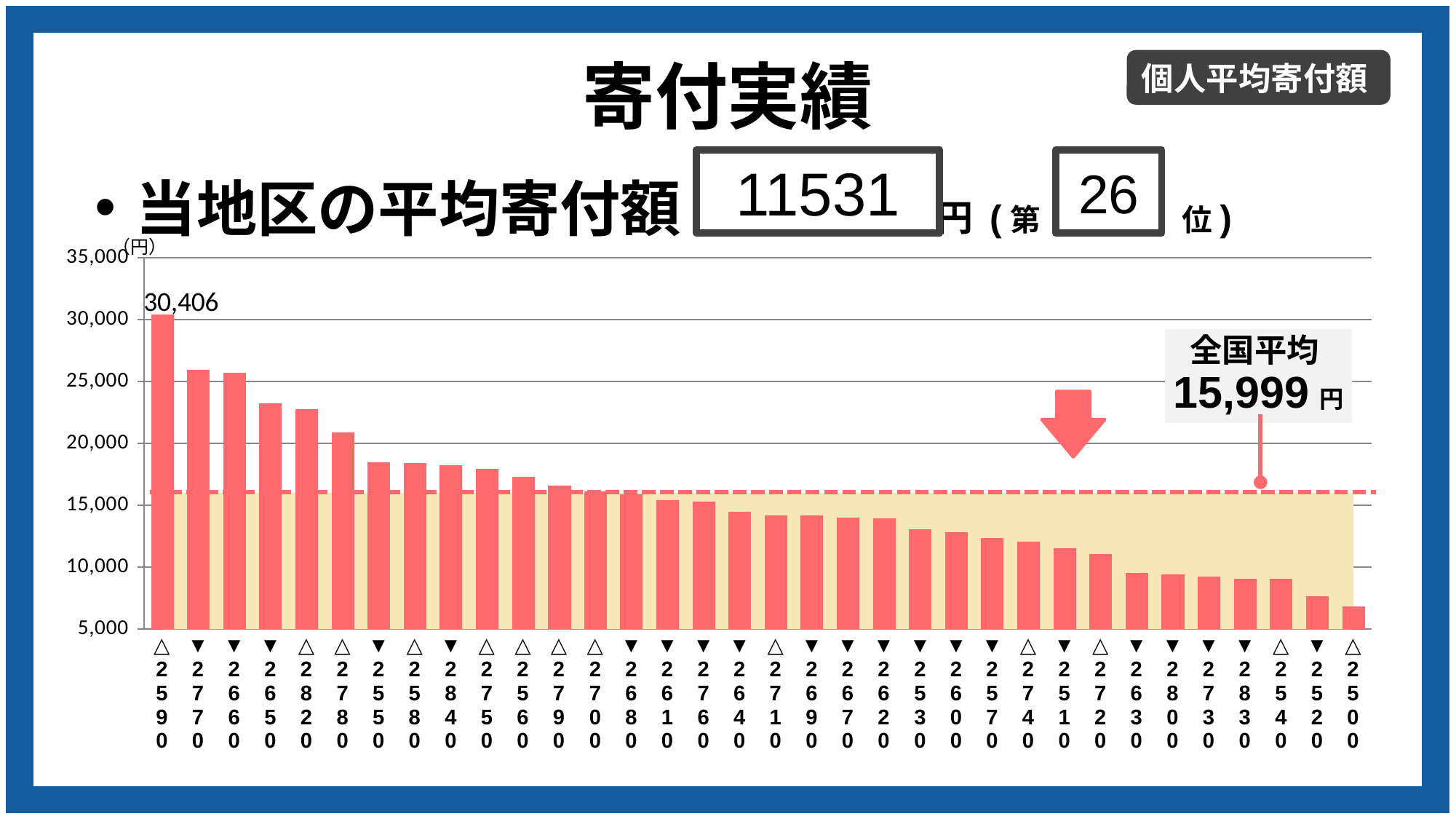

寄付実績
個人平均寄付額
11531
26
当地区の平均寄付額   　　　　円 (第　　　　　位)
（円）

### Chart

| Category | 系列 3 | 列2 | 平均寄付額 |
|---|---|---|---|
| △2590 | 15999.0 | 2590.0 | 30406.0 |
| ▼2770 | 15999.0 | 2770.0 | 25967.0 |
| ▼2660 | 15999.0 | 2660.0 | 25685.0 |
| ▼2650 | 15999.0 | 2650.0 | 23223.0 |
| △2820 | 15999.0 | 2820.0 | 22760.0 |
| △2780 | 15999.0 | 2780.0 | 20865.0 |
| ▼2550 | 15999.0 | 2550.0 | 18450.0 |
| △2580 | 15999.0 | 2580.0 | 18413.0 |
| ▼2840 | 15999.0 | 2840.0 | 18244.0 |
| △2750 | 15999.0 | 2750.0 | 17939.0 |
| △2560 | 15999.0 | 2560.0 | 17316.0 |
| △2790 | 15999.0 | 2790.0 | 16571.0 |
| △2700 | 15999.0 | 2700.0 | 16112.0 |
| ▼2680 | 15999.0 | 2680.0 | 15913.0 |
| ▼2610 | 15999.0 | 2610.0 | 15425.0 |
| ▼2760 | 15999.0 | 2760.0 | 15317.0 |
| ▼2640 | 15999.0 | 2640.0 | 14495.0 |
| △2710 | 15999.0 | 2710.0 | 14184.0 |
| ▼2690 | 15999.0 | 2690.0 | 14181.0 |
| ▼2670 | 15999.0 | 2670.0 | 14005.0 |
| ▼2620 | 15999.0 | 2620.0 | 13959.0 |
| ▼2530 | 15999.0 | 2530.0 | 13053.0 |
| ▼2600 | 15999.0 | 2600.0 | 12821.0 |
| ▼2570 | 15999.0 | 2570.0 | 12337.0 |
| △2740 | 15999.0 | 2740.0 | 12073.0 |
| ▼2510 | 15999.0 | 2510.0 | 11531.0 |
| △2720 | 15999.0 | 2720.0 | 11055.0 |
| ▼2630 | 15999.0 | 2630.0 | 9542.0 |
| ▼2800 | 15999.0 | 2800.0 | 9442.0 |
| ▼2730 | 15999.0 | 2730.0 | 9238.0 |
| ▼2830 | 15999.0 | 2830.0 | 9067.0 |
| △2540 | 15999.0 | 2540.0 | 9056.0 |
| ▼2520 | 15999.0 | 2520.0 | 7677.0 |
| △2500 | 15999.0 | 2500.0 | 6851.0 |
全国平均15,999円